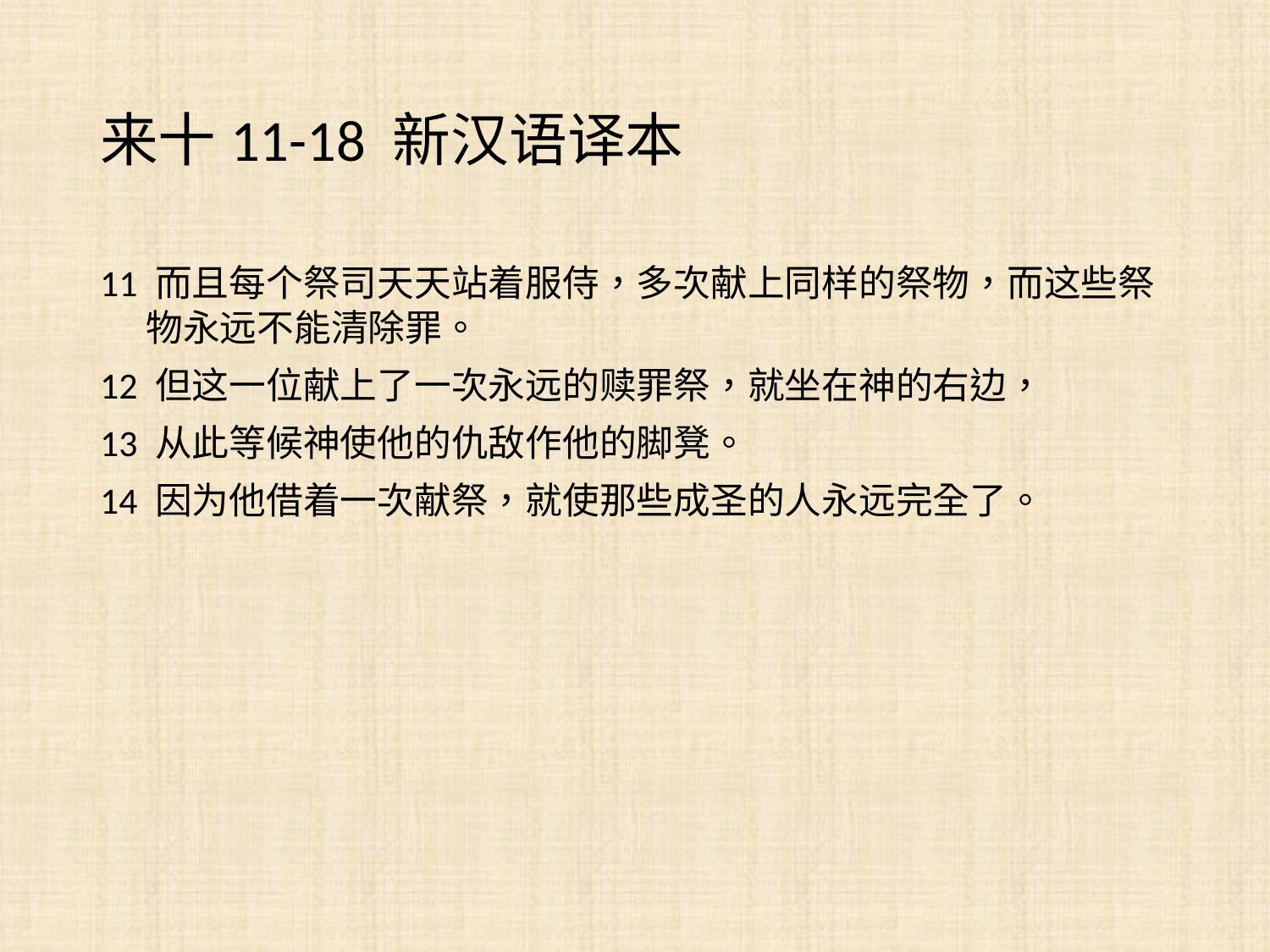

# 来十11-18 新汉语译本
11 而且每个祭司天天站着服侍，多次献上同样的祭物，而这些祭物永远不能清除罪。
12 但这一位献上了一次永远的赎罪祭，就坐在神的右边，
13 从此等候神使他的仇敌作他的脚凳。
14 因为他借着一次献祭，就使那些成圣的人永远完全了。